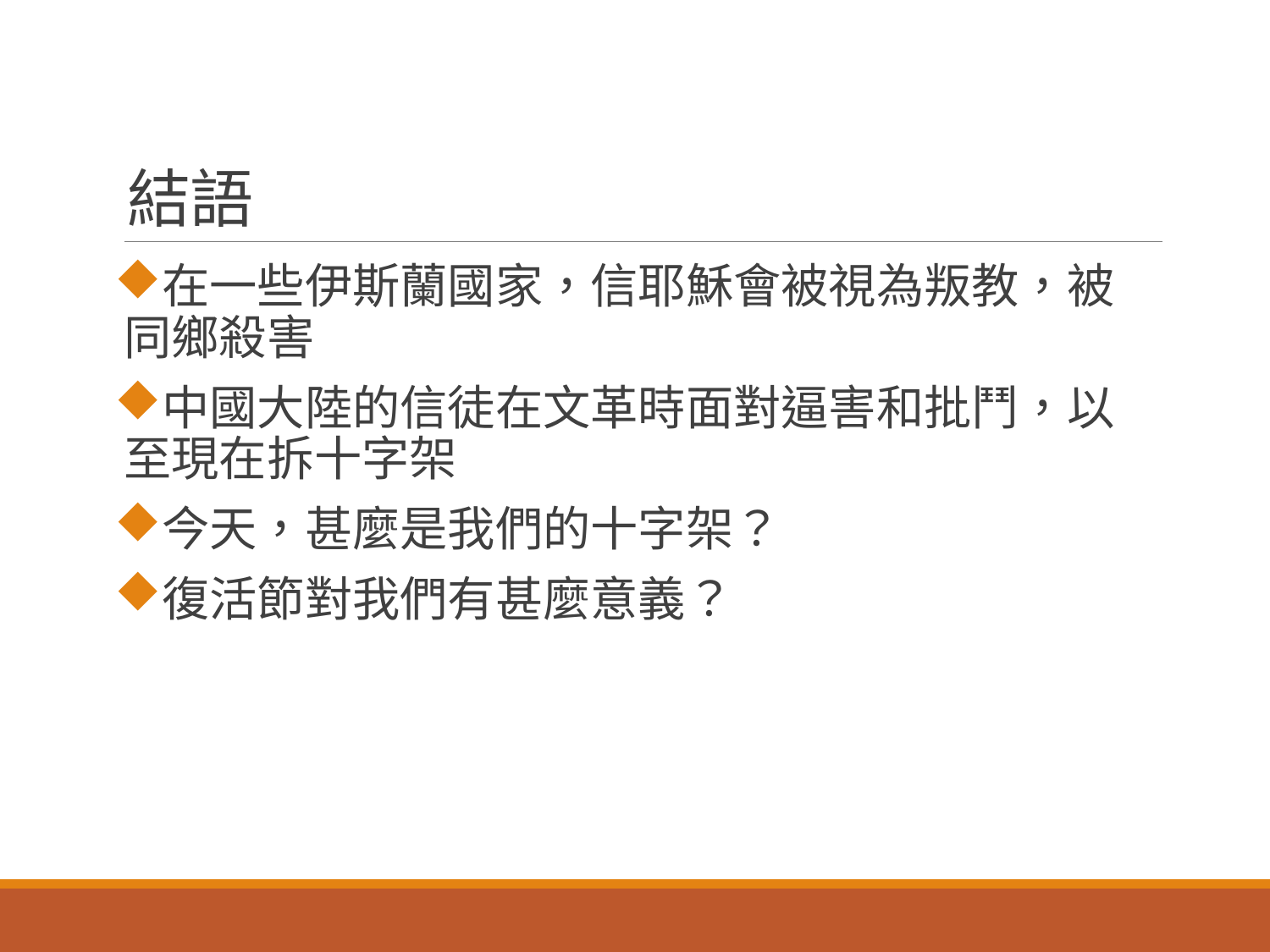

# 結語
在一些伊斯蘭國家，信耶穌會被視為叛教，被同鄉殺害
中國大陸的信徒在文革時面對逼害和批鬥，以至現在拆十字架
今天，甚麼是我們的十字架？
復活節對我們有甚麼意義？